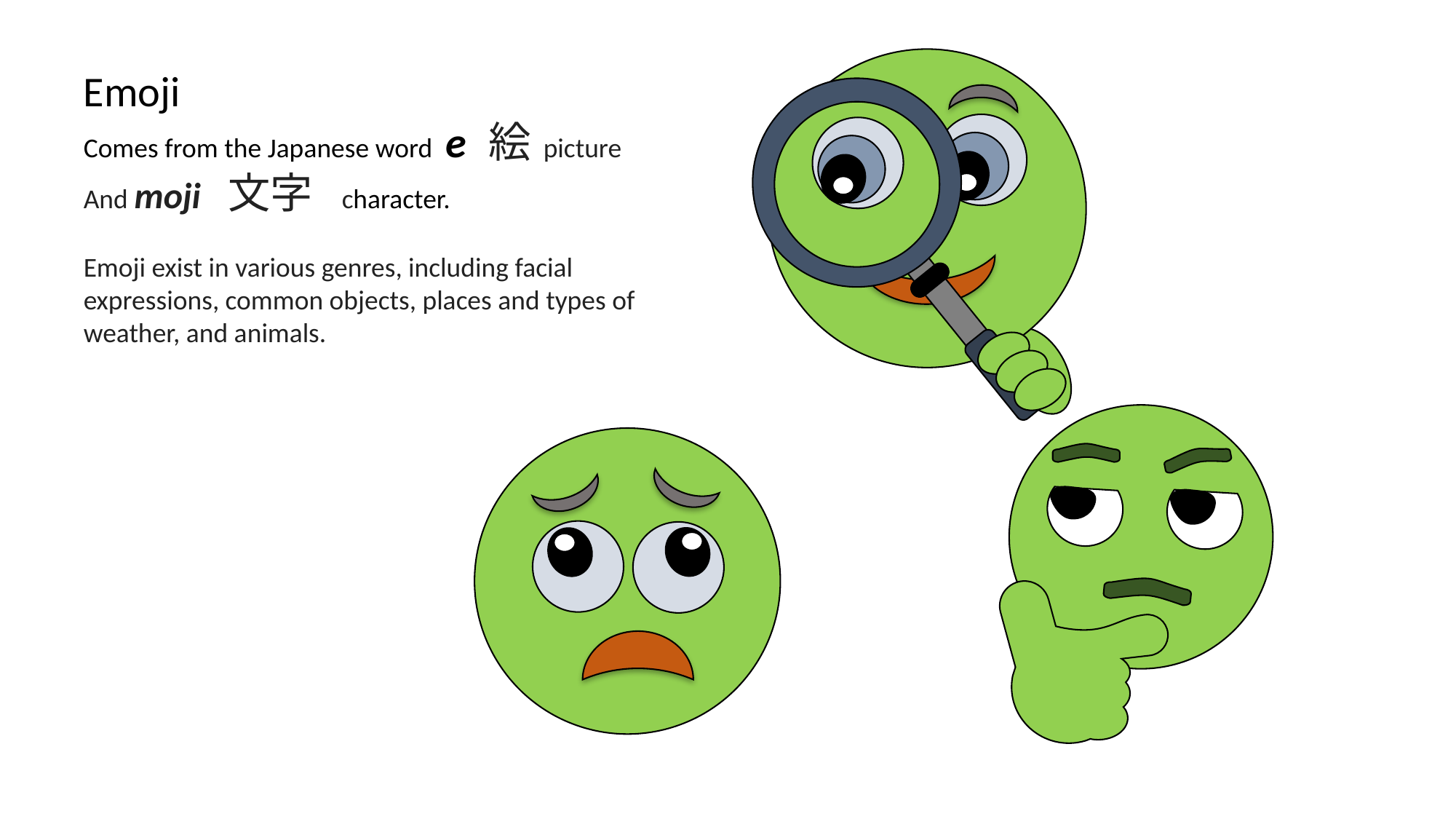

Emoji
Comes from the Japanese word  e  絵 picture
And moji   文字  character.

Emoji exist in various genres, including facial expressions, common objects, places and types of weather, and animals.